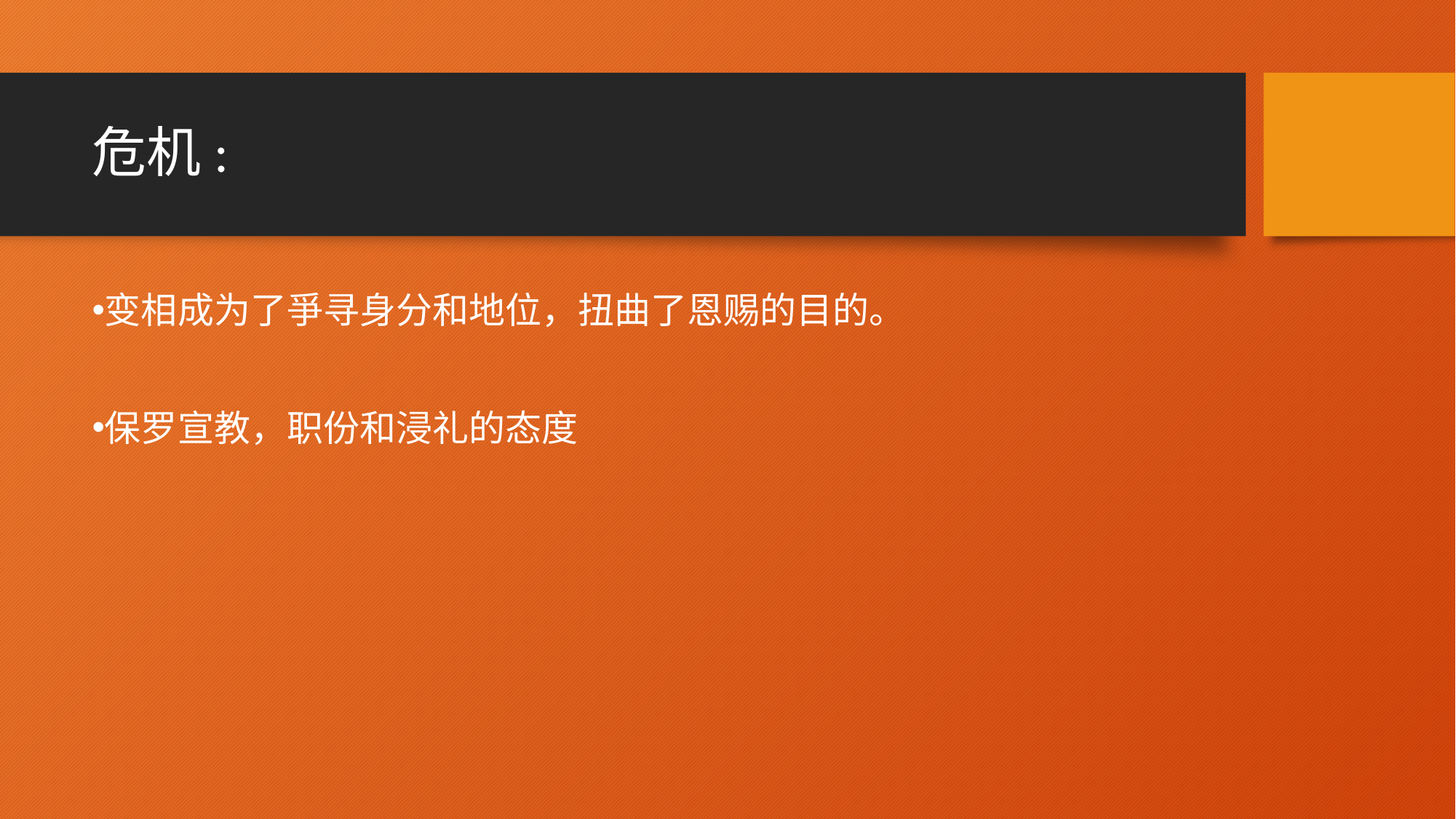

# 危机:
变相成为了爭寻身分和地位，扭曲了恩赐的目的。

保罗宣教，职份和浸礼的态度